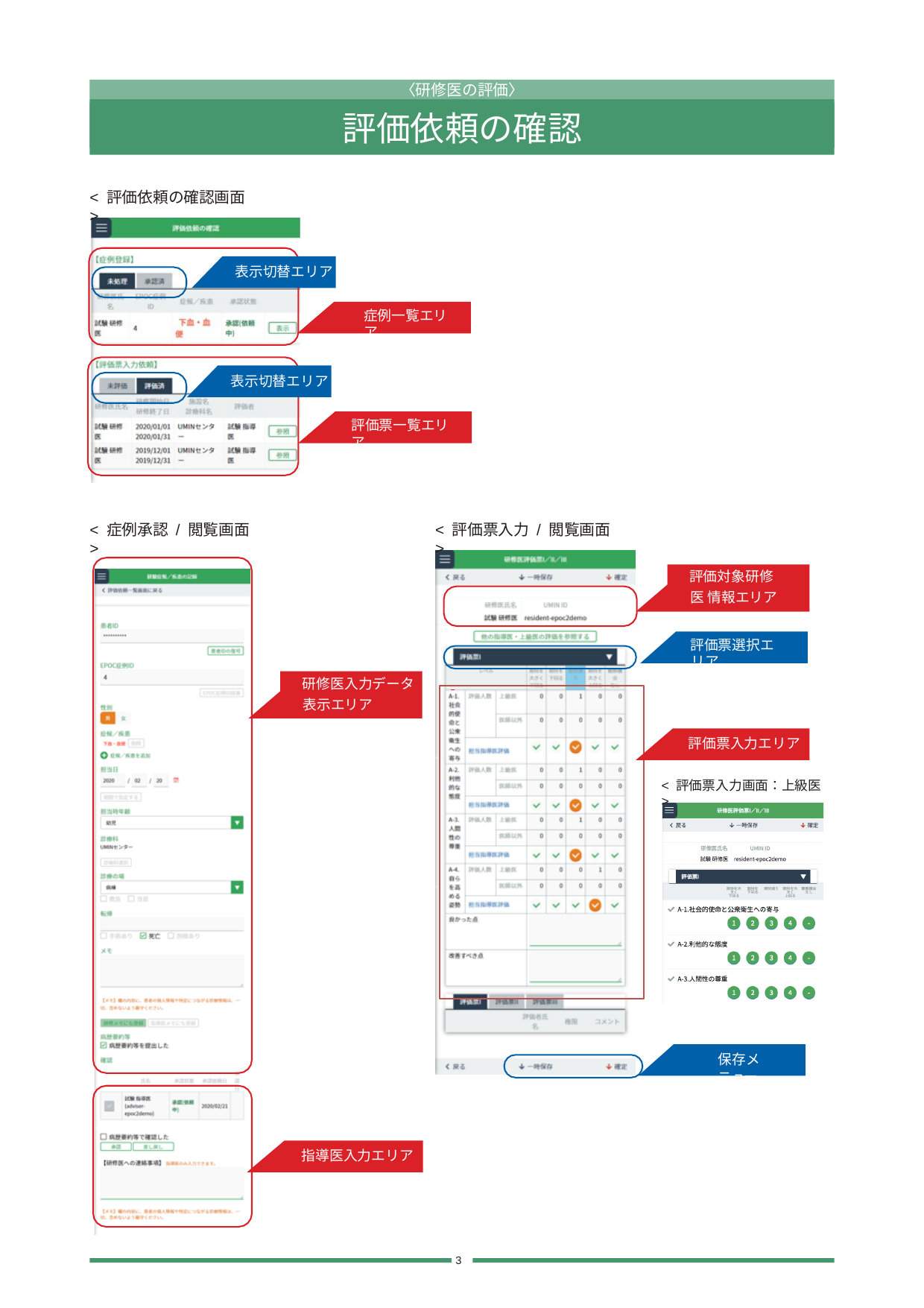

〈研修医の評価〉
評価依頼の確認
< 評価依頼の確認画面 >

表示切替エリア

症例一覧エリア

表示切替エリア

評価票一覧エリア
< 症例承認 / 閲覧画面 >
< 評価票入力 / 閲覧画面>

評価対象研修医 情報エリア

評価票選択エリア
研修医入力データ

表示エリア
評価票入力エリア

< 評価票入力画面：上級医 >

保存メニュー
指導医入力エリア

3